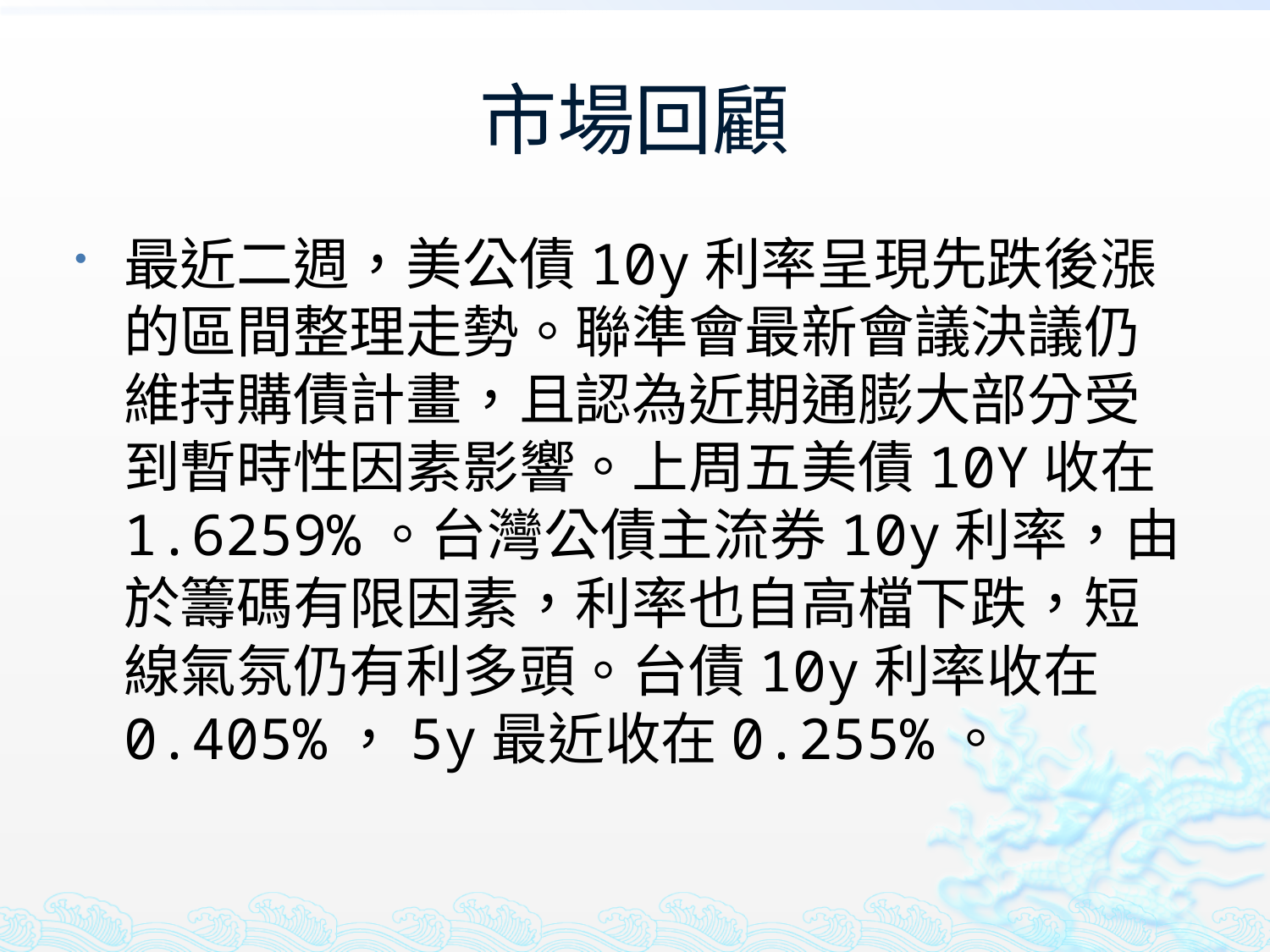

# 市場回顧
最近二週，美公債10y利率呈現先跌後漲的區間整理走勢。聯準會最新會議決議仍維持購債計畫，且認為近期通膨大部分受到暫時性因素影響。上周五美債10Y收在1.6259%。台灣公債主流券10y利率，由於籌碼有限因素，利率也自高檔下跌，短線氣氛仍有利多頭。台債10y利率收在0.405%，5y最近收在0.255%。